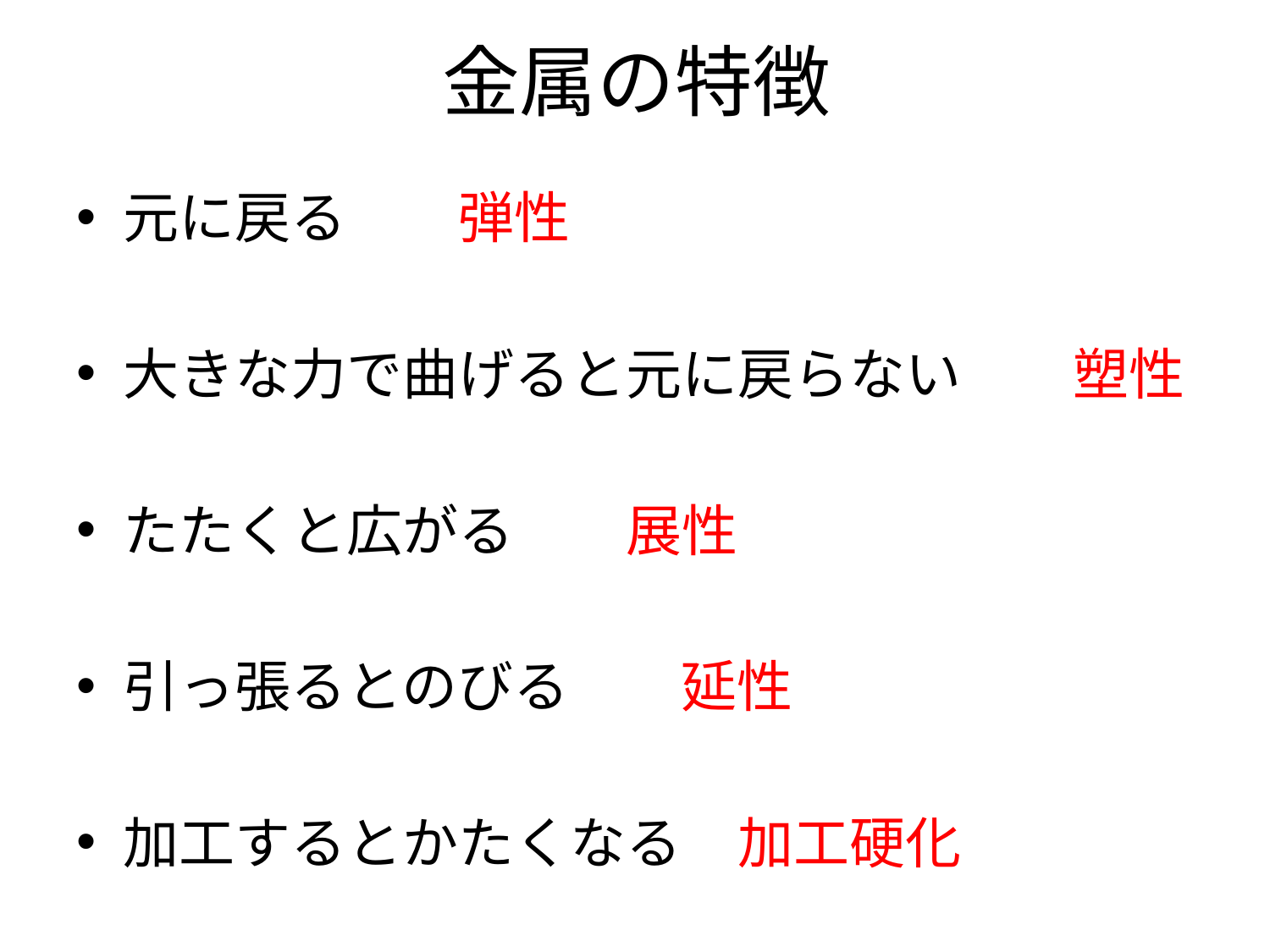

# 金属の特徴
元に戻る　　弾性

大きな力で曲げると元に戻らない　　塑性

たたくと広がる　　展性

引っ張るとのびる　　延性

加工するとかたくなる　加工硬化